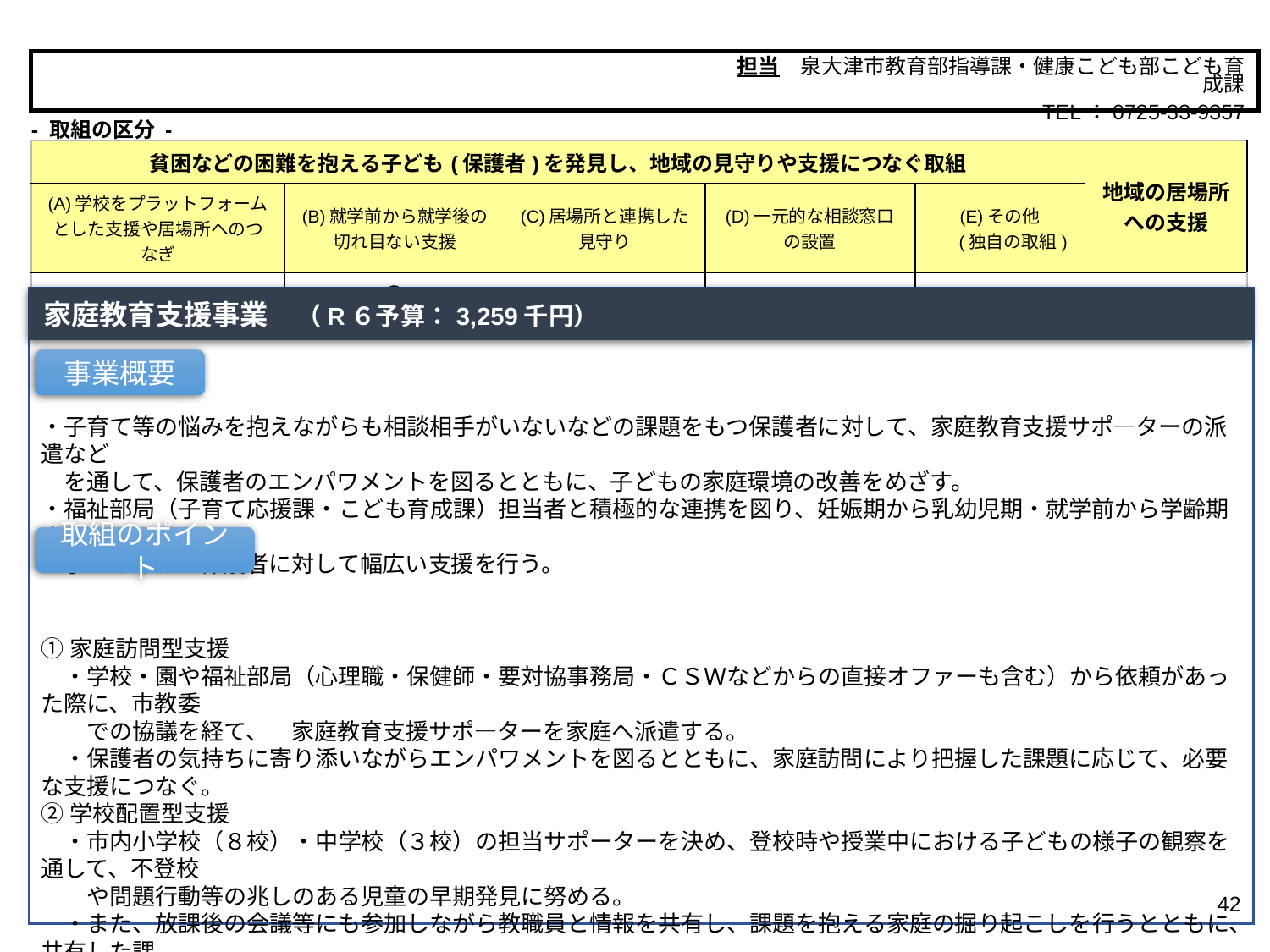

担当　泉大津市教育部指導課・健康こども部こども育成課
　　　　　 TEL：0725-33-9357

泉大津市
- 取組の区分 -
| 貧困などの困難を抱える子ども(保護者)を発見し、地域の見守りや支援につなぐ取組 |  |  |  |  | 地域の居場所 への支援 |
| --- | --- | --- | --- | --- | --- |
| (A)学校をプラットフォームとした支援や居場所へのつなぎ | (B)就学前から就学後の 切れ目ない支援 | (C)居場所と連携した 見守り | (D)一元的な相談窓口 の設置 | (E)その他 　 (独自の取組) |  |
| ○ | 〇 |  |  |  |  |
家庭教育支援事業　（R６予算：3,259千円）

・子育て等の悩みを抱えながらも相談相手がいないなどの課題をもつ保護者に対して、家庭教育支援サポ―ターの派遣など
　を通して、保護者のエンパワメントを図るとともに、子どもの家庭環境の改善をめざす。
・福祉部局（子育て応援課・こども育成課）担当者と積極的な連携を図り、妊娠期から乳幼児期・就学前から学齢期までの
　子どもをもつ保護者に対して幅広い支援を行う。

①家庭訪問型支援
　・学校・園や福祉部局（心理職・保健師・要対協事務局・ＣＳＷなどからの直接オファーも含む）から依頼があった際に、市教委
　　での協議を経て、　家庭教育支援サポ―ターを家庭へ派遣する。
　・保護者の気持ちに寄り添いながらエンパワメントを図るとともに、家庭訪問により把握した課題に応じて、必要な支援につなぐ。
②学校配置型支援
　・市内小学校（８校）・中学校（３校）の担当サポーターを決め、登校時や授業中における子どもの様子の観察を通して、不登校
　　や問題行動等の兆しのある児童の早期発見に努める。
　・また、放課後の会議等にも参加しながら教職員と情報を共有し、課題を抱える家庭の掘り起こしを行うとともに、共有した課
　　題に応じて必要な支援につなぎながら、学校と連携した支援を行う。
③就学前施設配置型支援
　・就学前施設は登降園時に保護者が必ず送迎を行うため、保育士等と保護者の関係性を構築しやすく、就学前から家庭教育
　　支援を行うことで、家庭が抱える課題の早期発見につなげ、小学校への切れ目のない支援を行う。

事業概要
取組のポイント
42